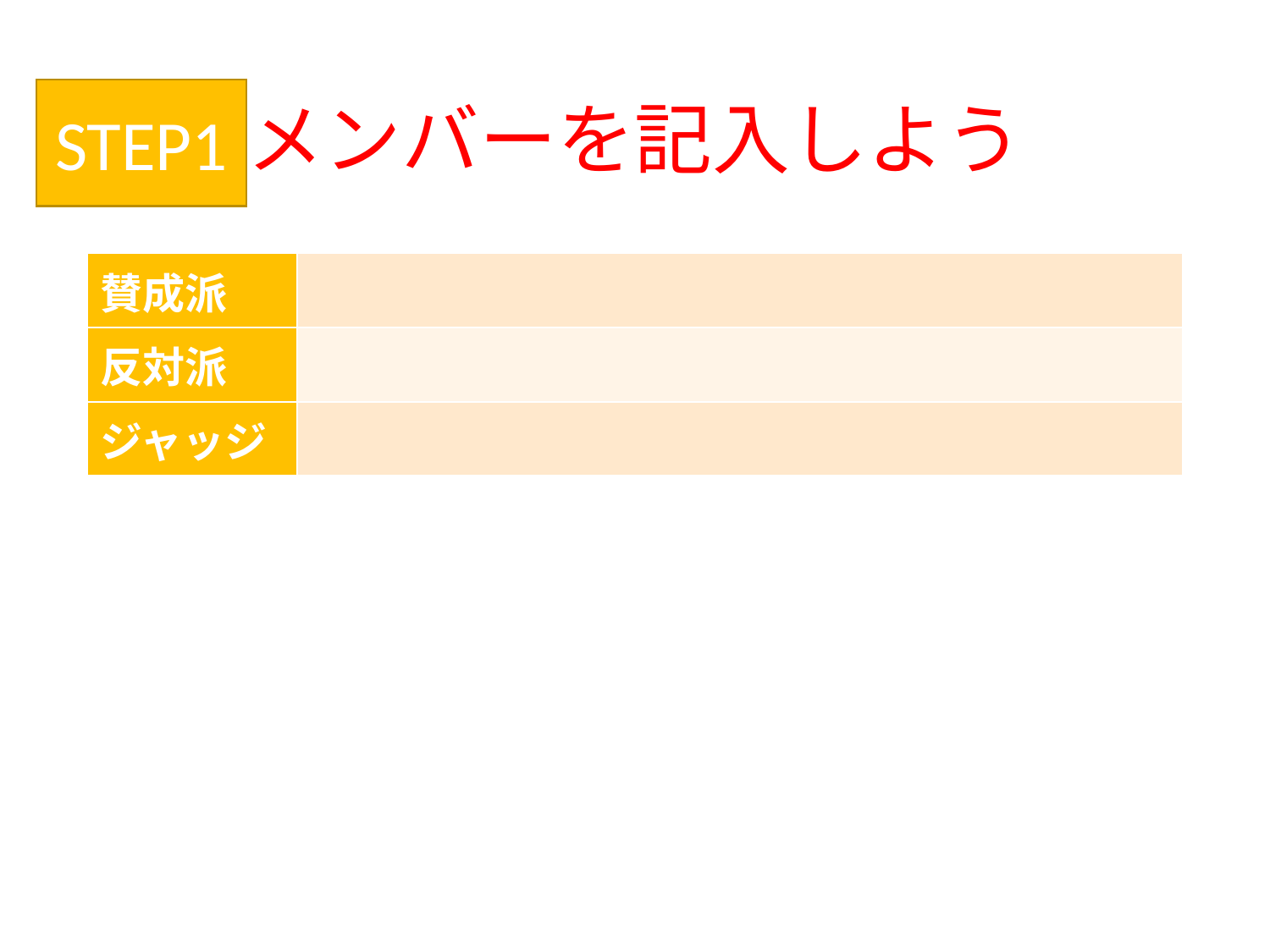

# メンバーを記入しよう
STEP1
| 賛成派 |  |
| --- | --- |
| 反対派 |  |
| ジャッジ |  |